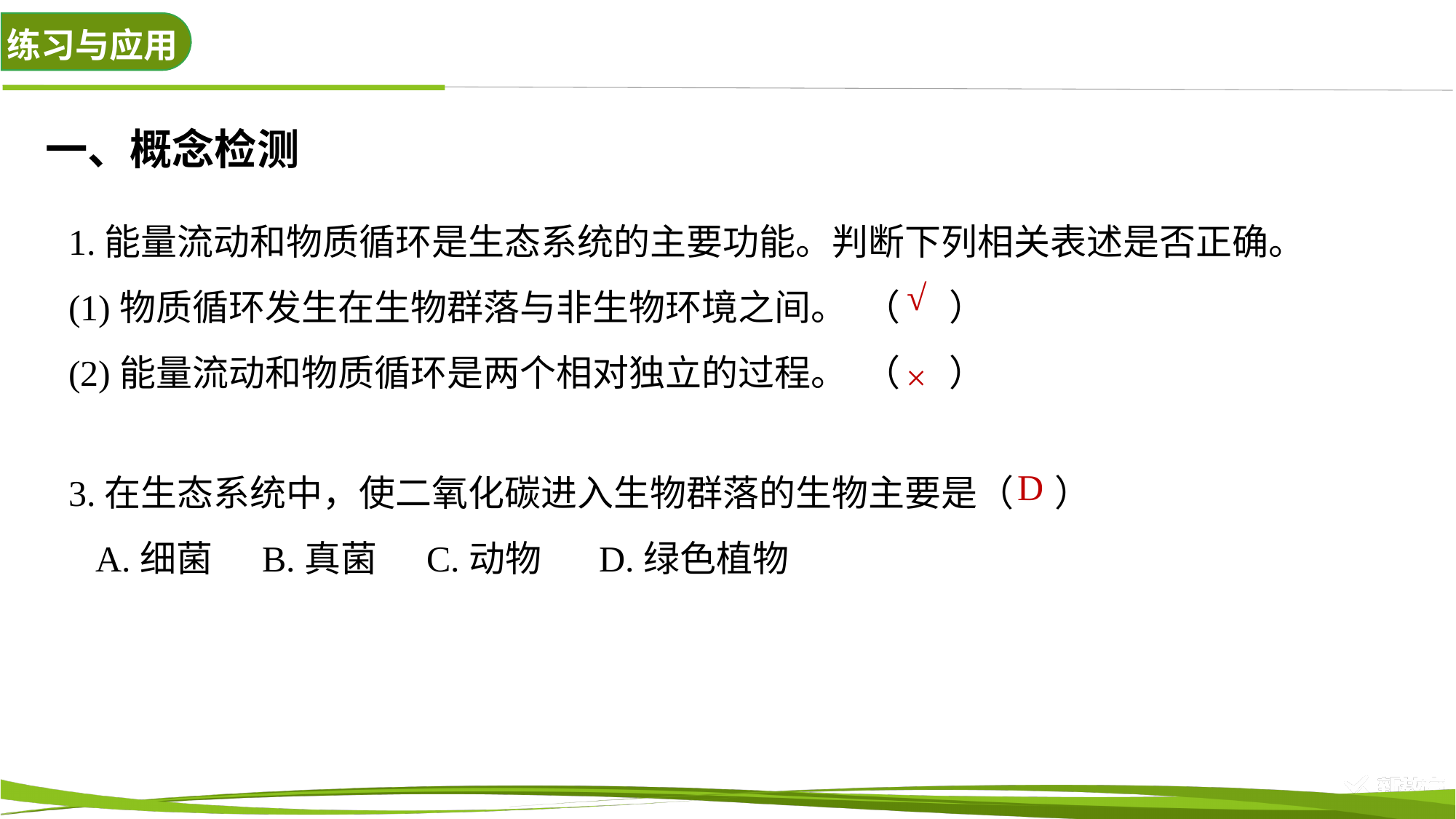

一、概念检测
1.能量流动和物质循环是生态系统的主要功能。判断下列相关表述是否正确。
(1)物质循环发生在生物群落与非生物环境之间。  （      ）
(2)能量流动和物质循环是两个相对独立的过程。  （      ）
√
×
3.在生态系统中，使二氧化碳进入生物群落的生物主要是（     ）
   A.细菌     B.真菌     C.动物      D.绿色植物
D